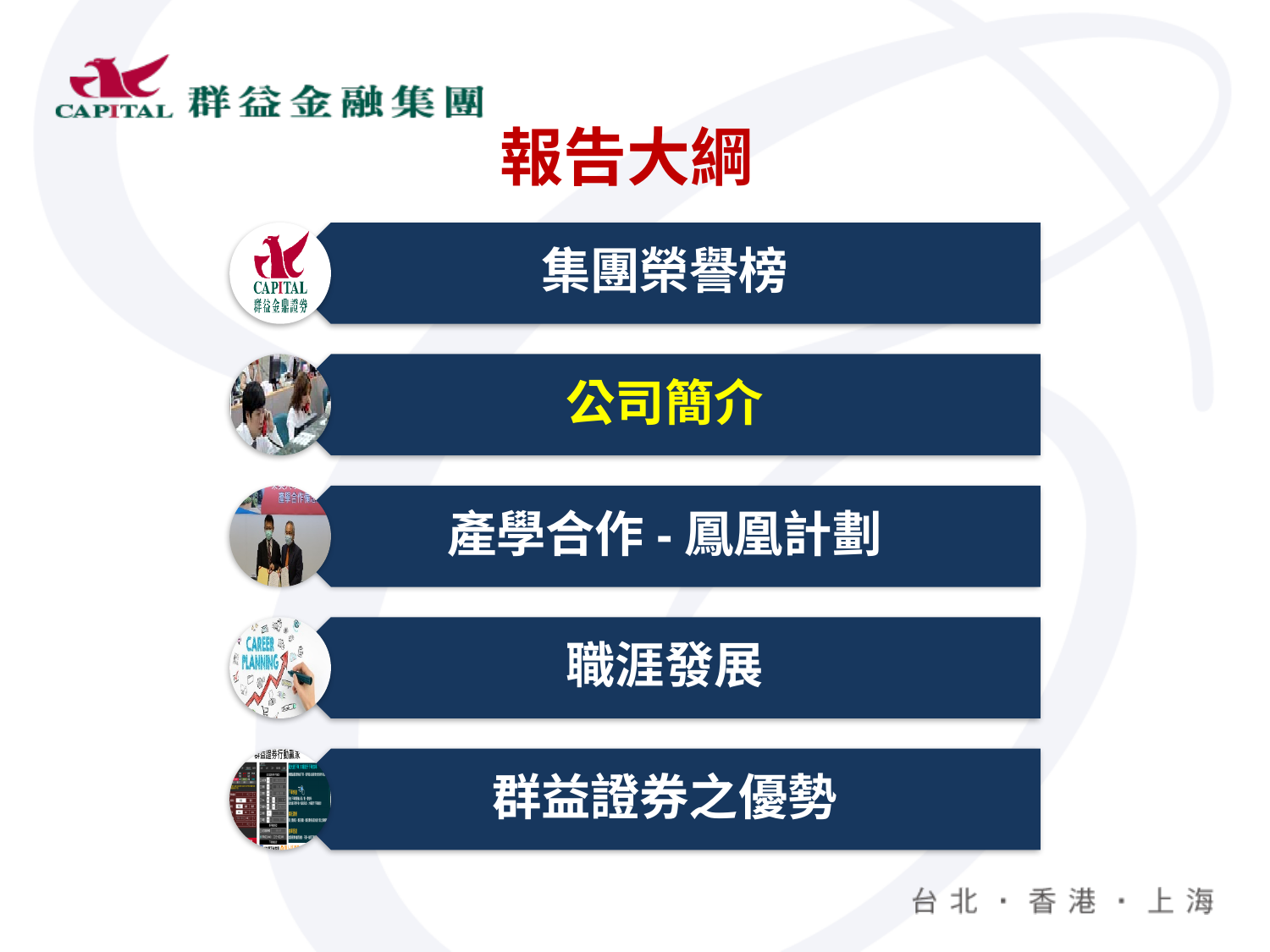

# 報告大綱
集團榮譽榜
公司簡介
產學合作-鳳凰計劃
職涯發展
群益證券之優勢